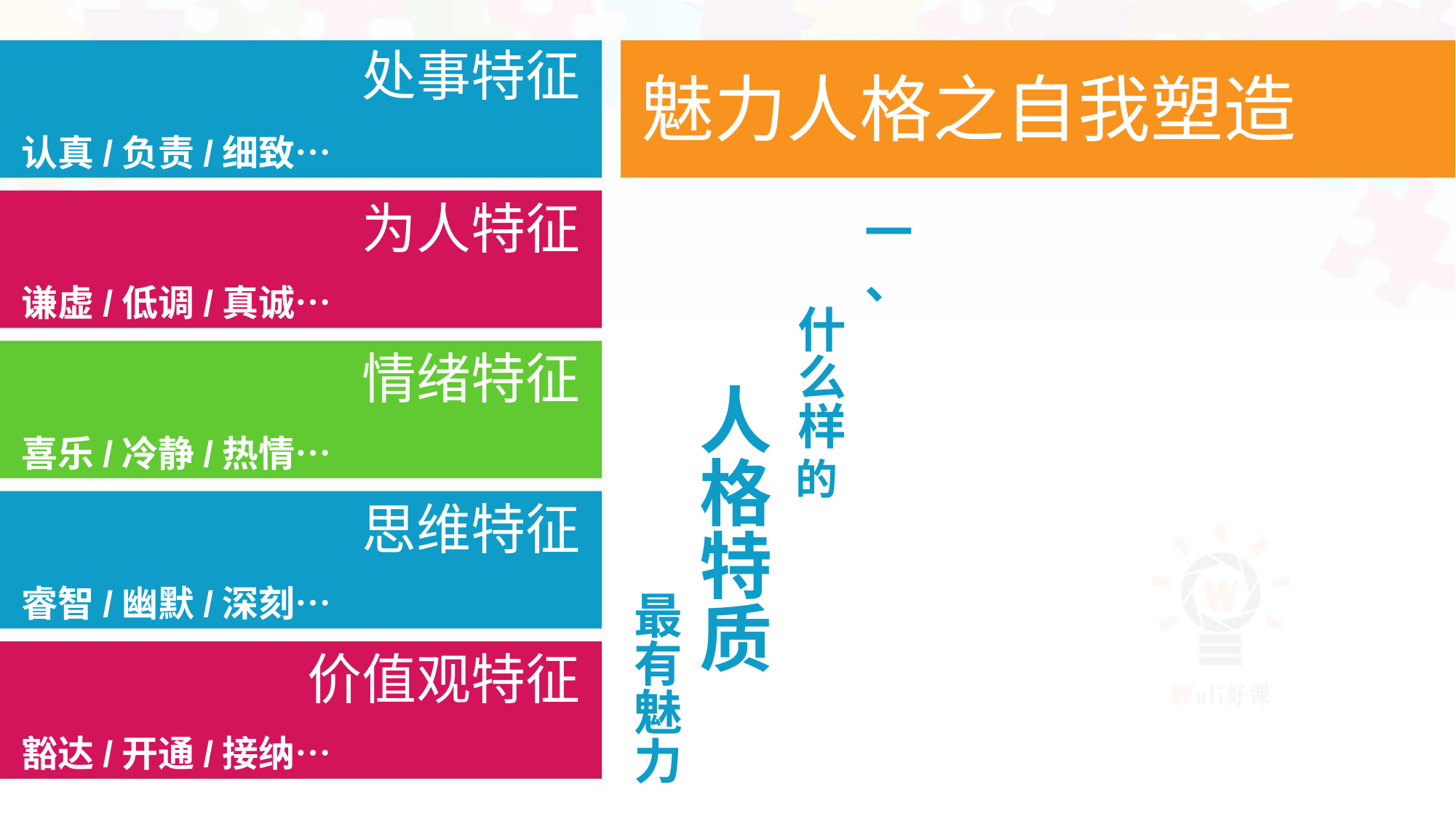

处事特征
为人特征
情绪特征
魅力人格之自我塑造
认真/负责/细致…
谦虚/低调/真诚…
喜乐/冷静/热情…
睿智/幽默/深刻…
豁达/开通/接纳…
一
、
什
么
人
样
格 的
思维特征
特
最
质
有
价值观特征
魅
力